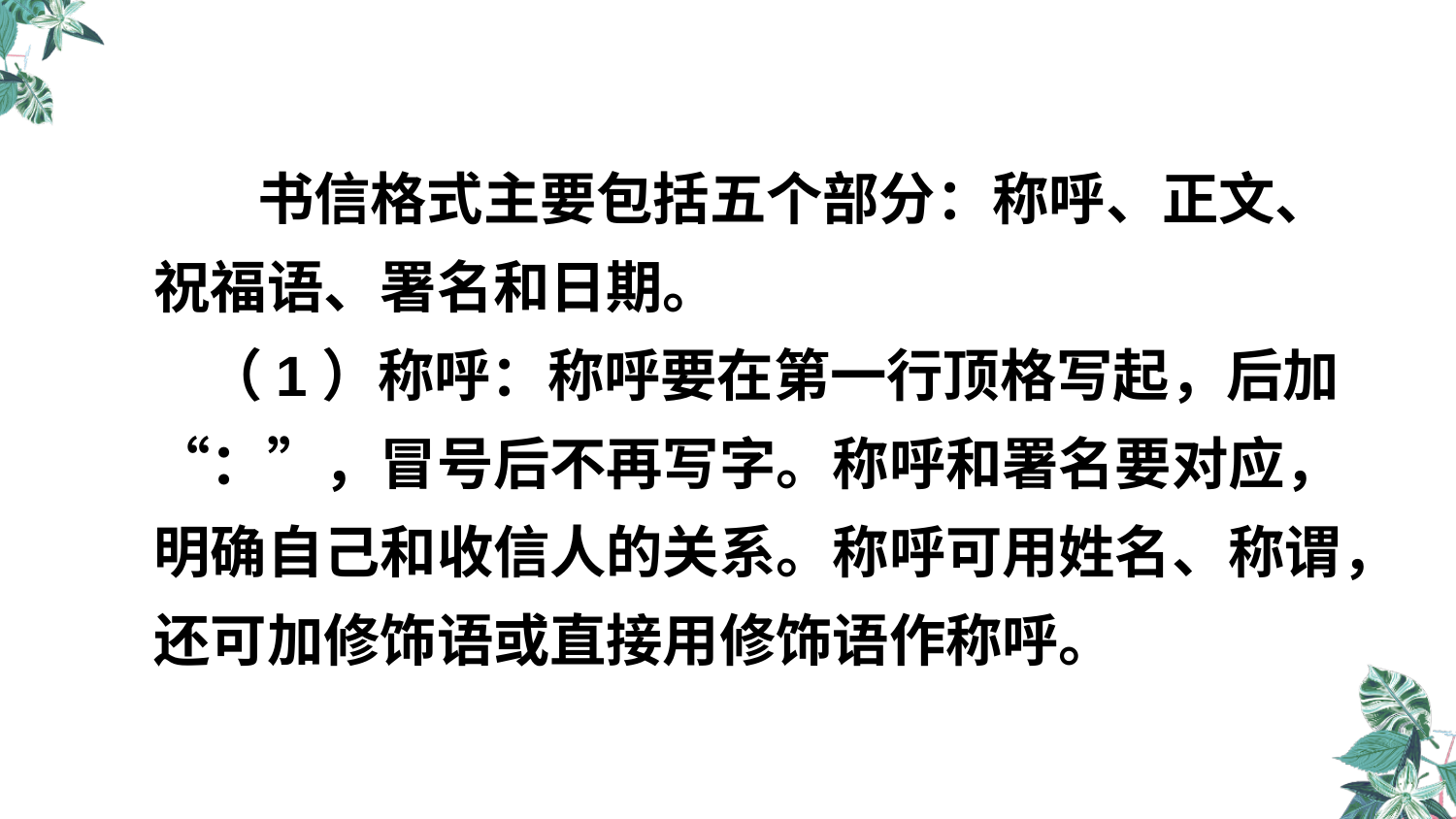

书信格式主要包括五个部分：称呼、正文、祝福语、署名和日期。
   （1）称呼：称呼要在第一行顶格写起，后加“：”，冒号后不再写字。称呼和署名要对应，明确自己和收信人的关系。称呼可用姓名、称谓，还可加修饰语或直接用修饰语作称呼。